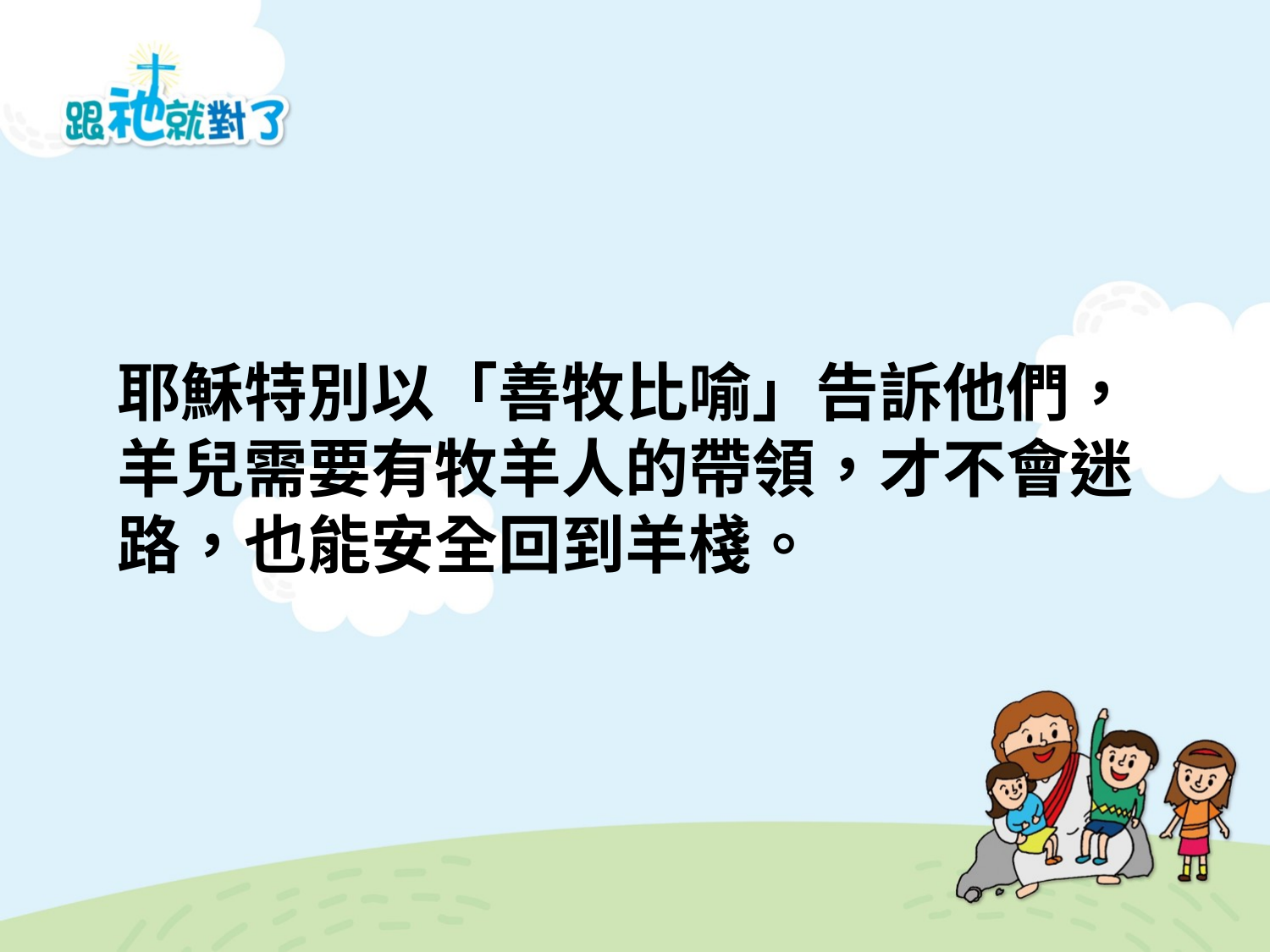

耶穌特別以「善牧比喻」告訴他們，羊兒需要有牧羊人的帶領，才不會迷路，也能安全回到羊棧。